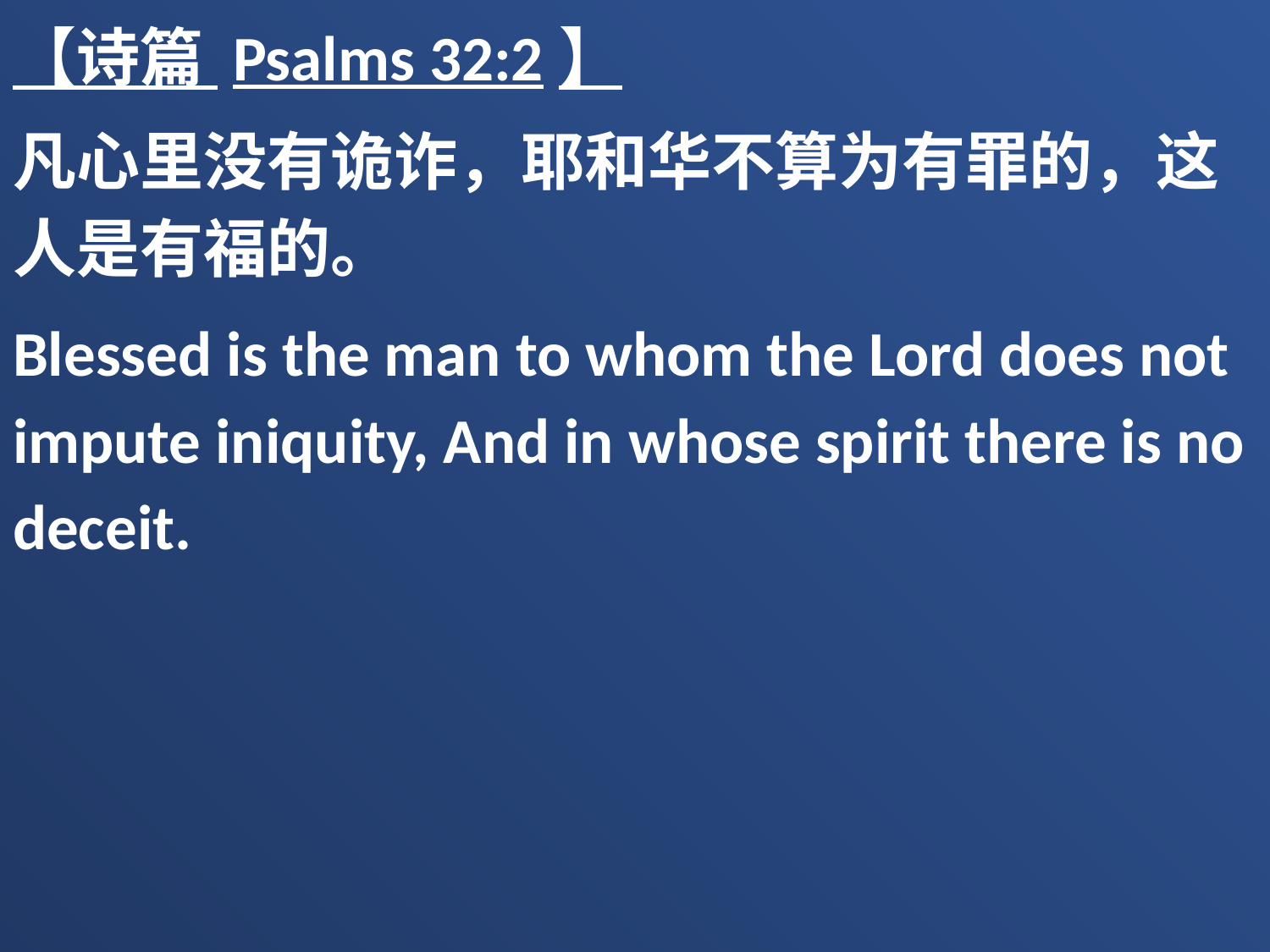

【诗篇 Psalms 32:2】
凡心里没有诡诈，耶和华不算为有罪的，这人是有福的。
Blessed is the man to whom the Lord does not impute iniquity, And in whose spirit there is no deceit.